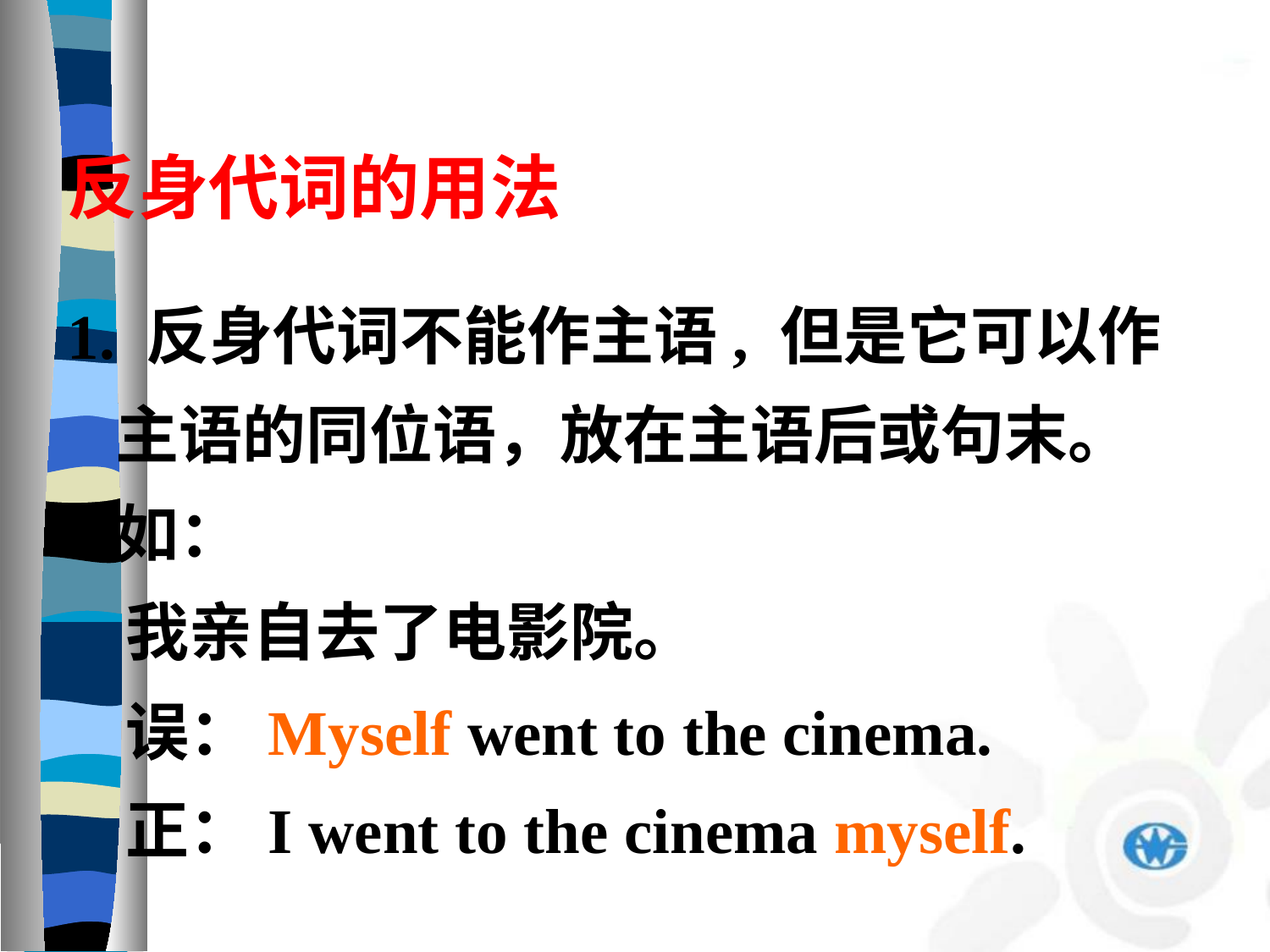

# 反身代词的用法
1. 反身代词不能作主语, 但是它可以作主语的同位语，放在主语后或句末。如：
   我亲自去了电影院。
   误：Myself went to the cinema.
   正：I went to the cinema myself.